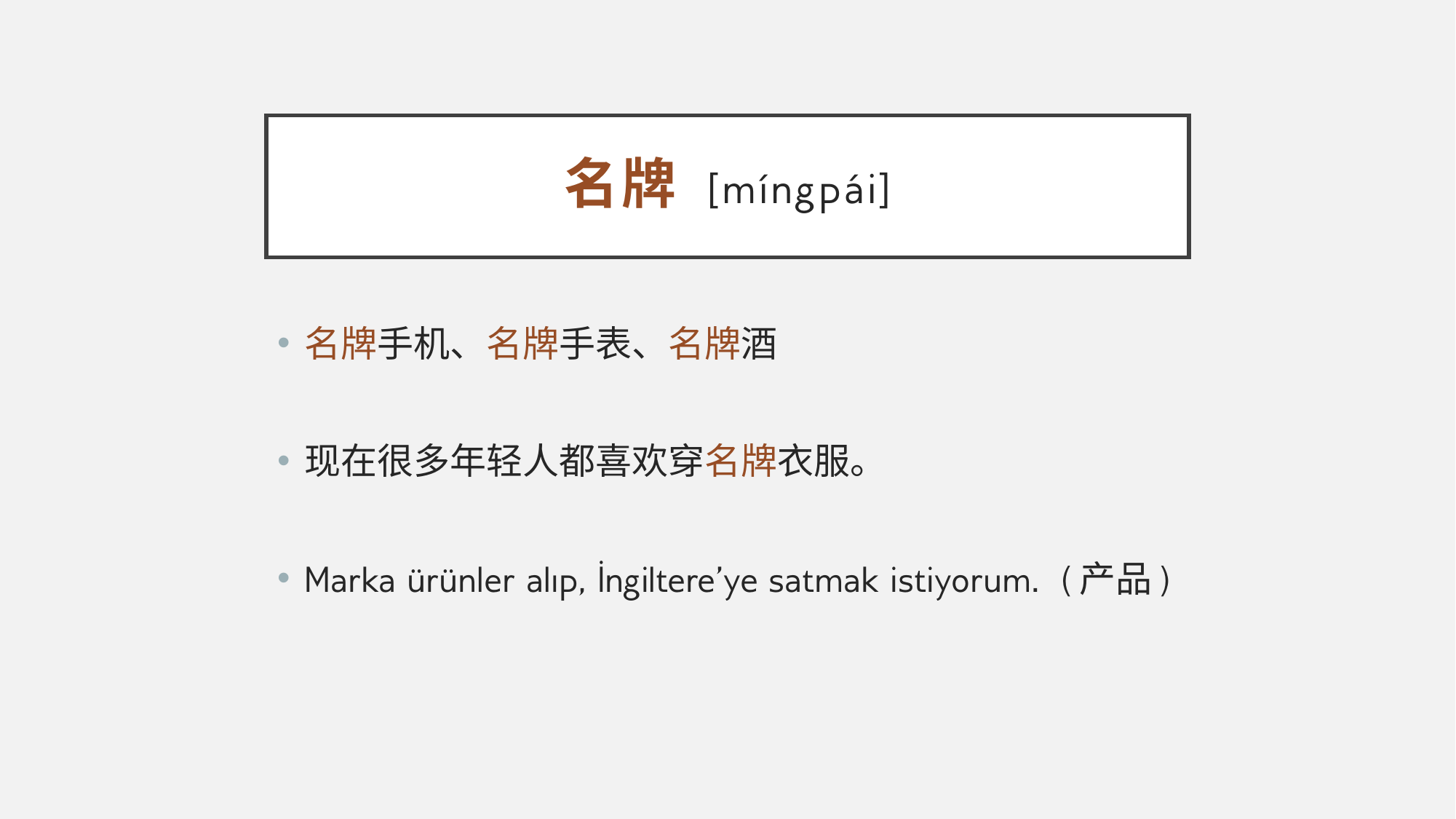

# 名牌 [míngpái]
名牌手机、名牌手表、名牌酒

现在很多年轻人都喜欢穿名牌衣服。

Marka ürünler alıp, İngiltere’ye satmak istiyorum.  (产品)